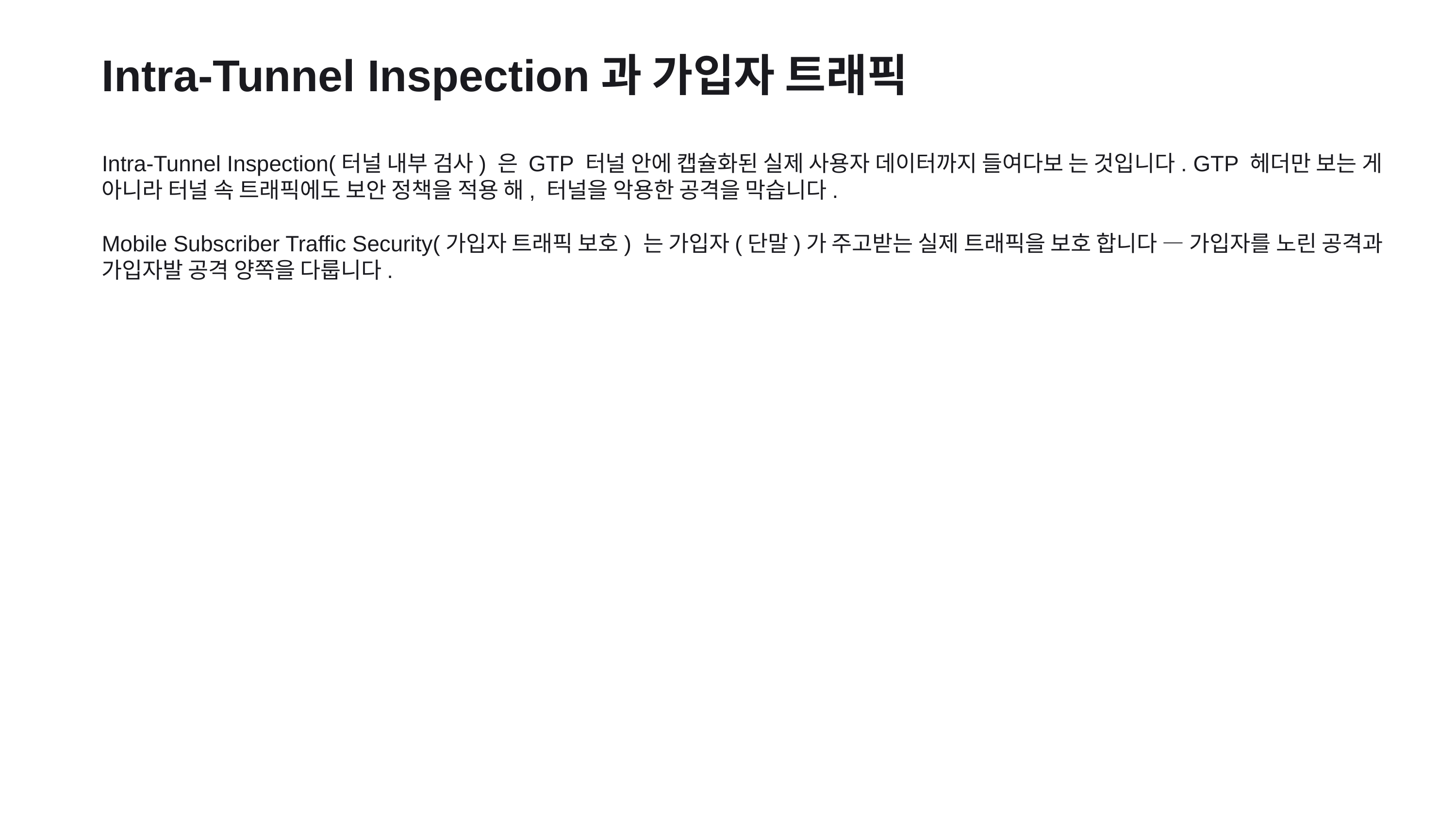

Intra-Tunnel Inspection과 가입자 트래픽
Intra-Tunnel Inspection(터널 내부 검사) 은 GTP 터널 안에 캡슐화된 실제 사용자 데이터까지 들여다보 는 것입니다. GTP 헤더만 보는 게 아니라 터널 속 트래픽에도 보안 정책을 적용 해, 터널을 악용한 공격을 막습니다.

Mobile Subscriber Traffic Security(가입자 트래픽 보호) 는 가입자(단말)가 주고받는 실제 트래픽을 보호 합니다 — 가입자를 노린 공격과 가입자발 공격 양쪽을 다룹니다.